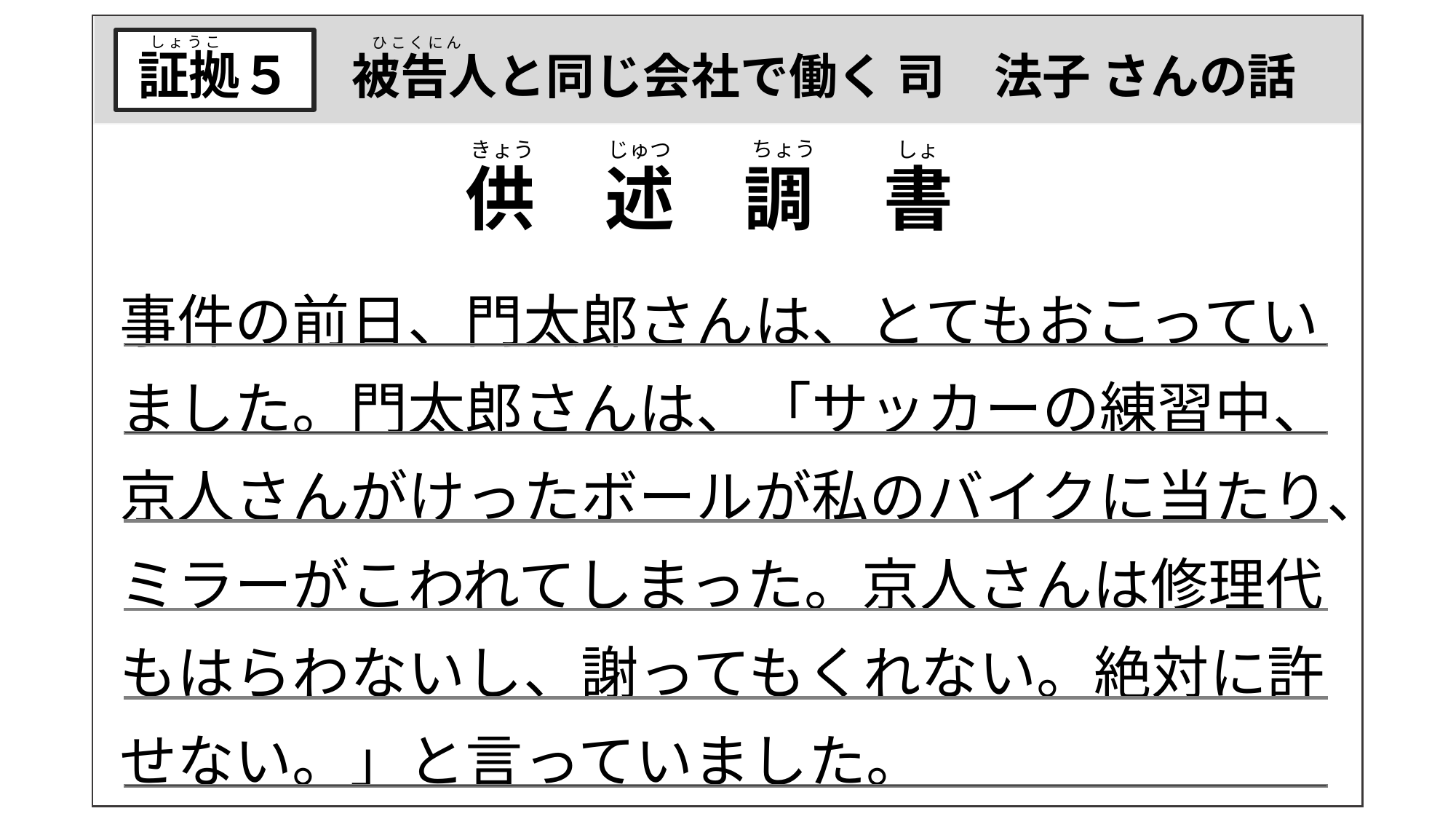

し ょ う こ

証拠５
ひ こ く に ん
被告人と同じ会社で働く 司　法子 さんの話
ちょう
きょう
じゅつ
しょ
供　述　調　書
事件の前日、門太郎さんは、とてもおこっていました。門太郎さんは、「サッカーの練習中、  京人さんがけったボールが私のバイクに当たり、ミラーがこわれてしまった。京人さんは修理代もはらわないし、謝ってもくれない。絶対に許せない。」と言っていました。